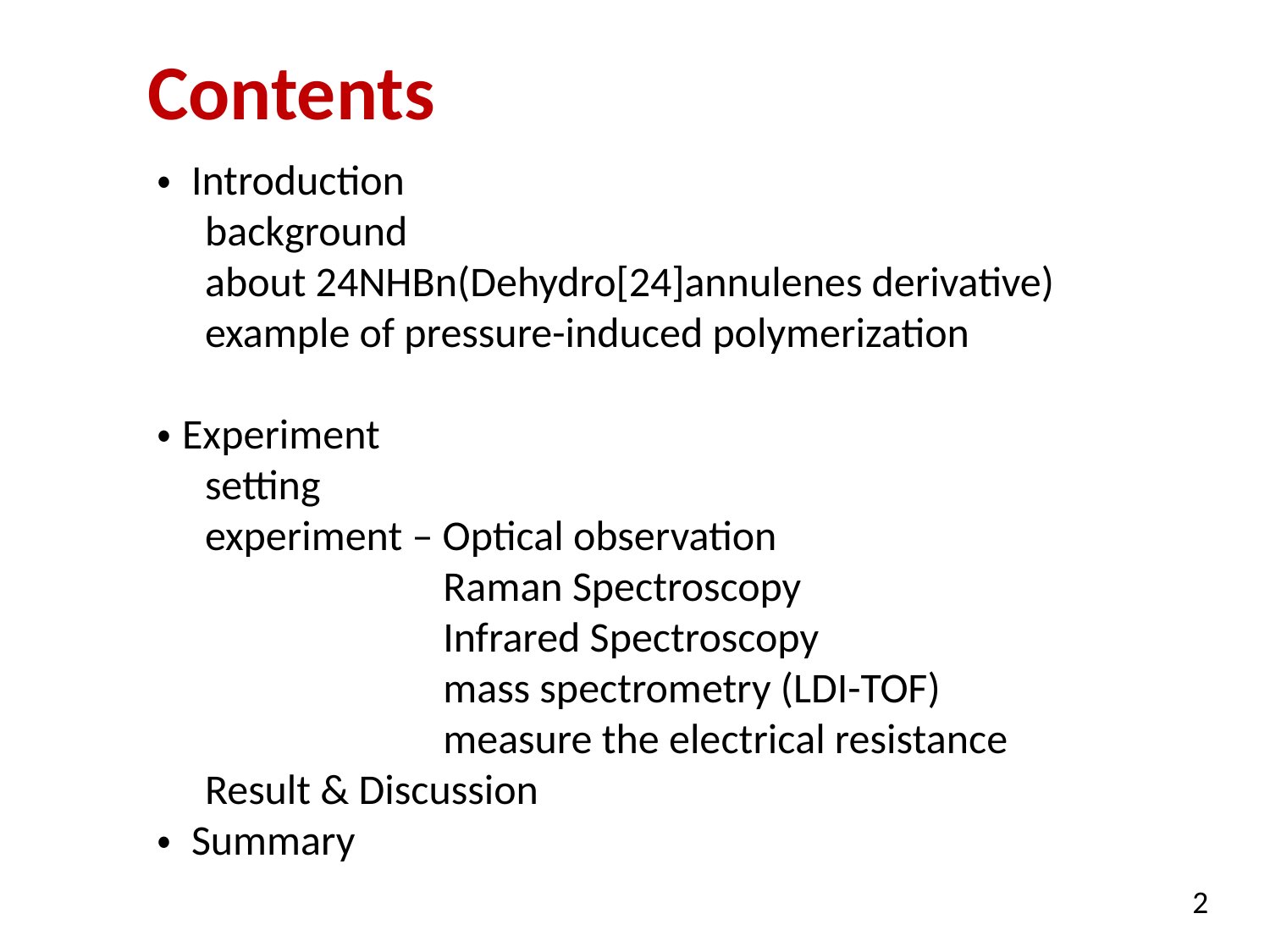

Contents
・ Introduction
     background
     about 24NHBn(Dehydro[24]annulenes derivative)
     example of pressure-induced polymerization

・Experiment
     setting
     experiment – Optical observation
                              Raman Spectroscopy
                              Infrared Spectroscopy
                              mass spectrometry (LDI-TOF)
                              measure the electrical resistance
     Result & Discussion
・ Summary

2